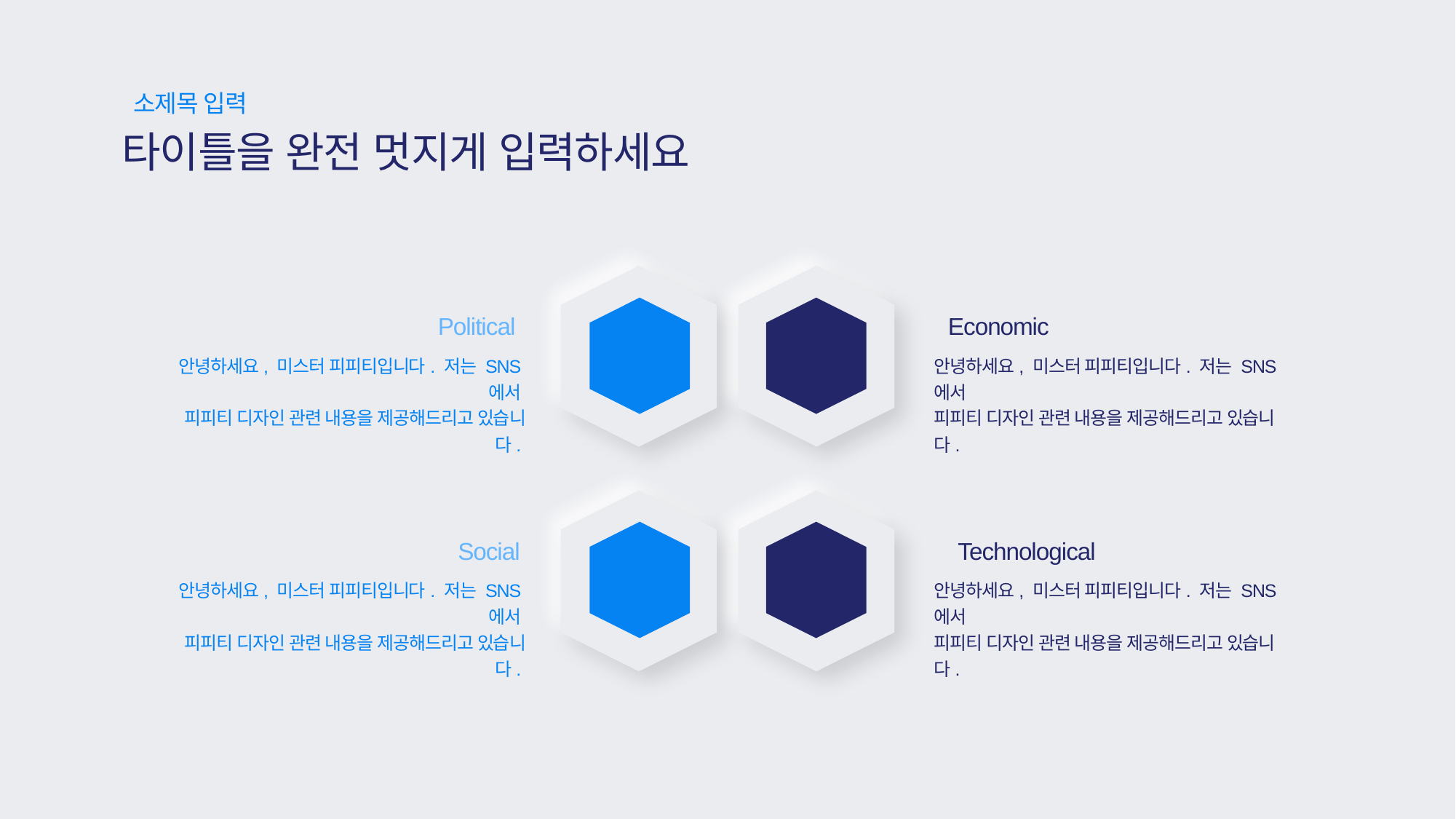

소제목 입력
타이틀을 완전 멋지게 입력하세요

Political
Economic
P
E
안녕하세요, 미스터 피피티입니다. 저는 SNS에서
피피티 디자인 관련 내용을 제공해드리고 있습니다.
안녕하세요, 미스터 피피티입니다. 저는 SNS에서
피피티 디자인 관련 내용을 제공해드리고 있습니다.

Social
Technological
S
T
안녕하세요, 미스터 피피티입니다. 저는 SNS에서
피피티 디자인 관련 내용을 제공해드리고 있습니다.
안녕하세요, 미스터 피피티입니다. 저는 SNS에서
피피티 디자인 관련 내용을 제공해드리고 있습니다.